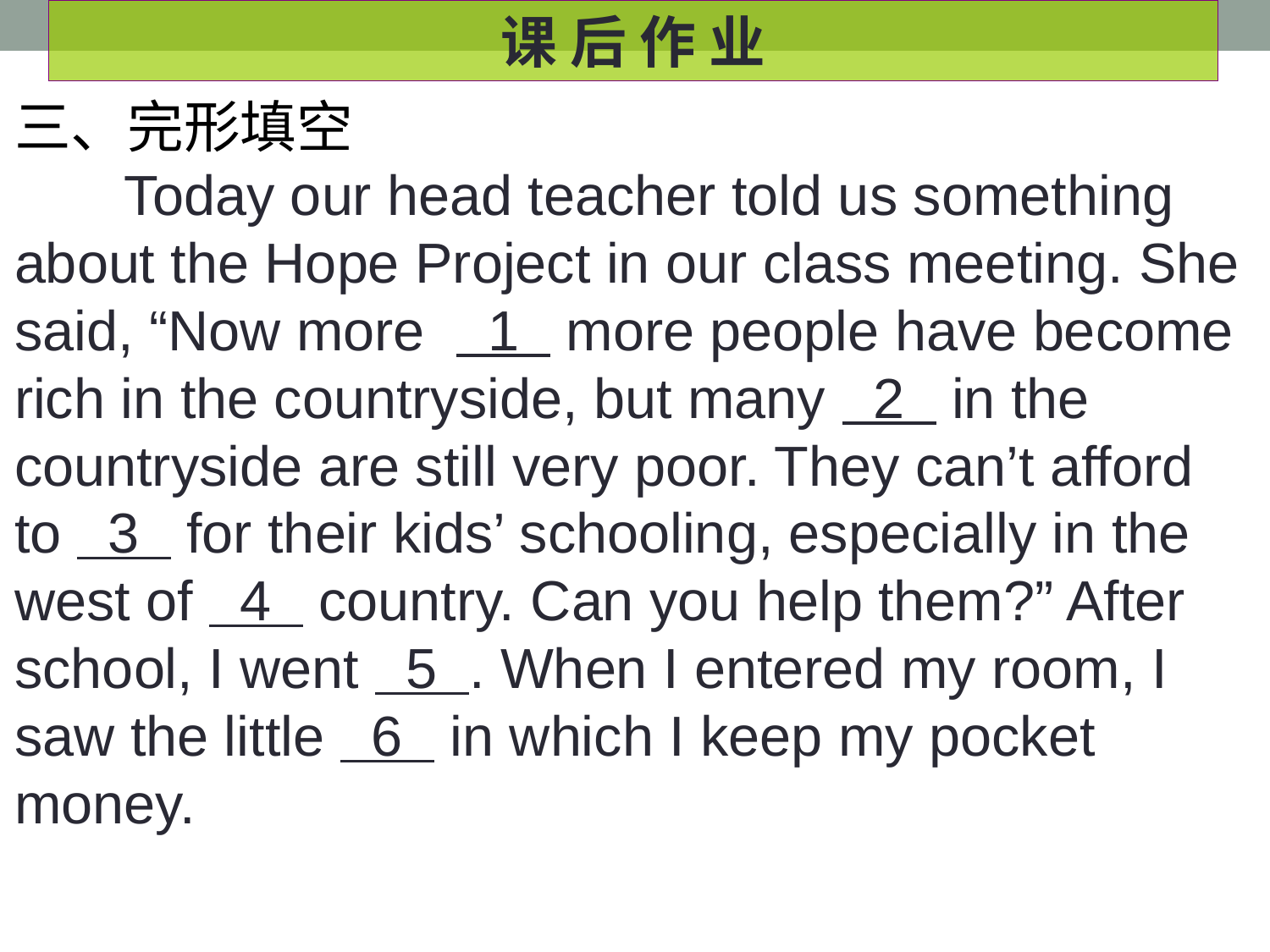

课 后 作 业
三、完形填空
       Today our head teacher told us something about the Hope Project in our class meeting. She said, “Now more    1   more people have become rich in the countryside, but many   2   in the countryside are still very poor. They can’t afford to   3   for their kids’ schooling, especially in the west of   4   country. Can you help them?” After school, I went   5  . When I entered my room, I saw the little   6   in which I keep my pocket money.